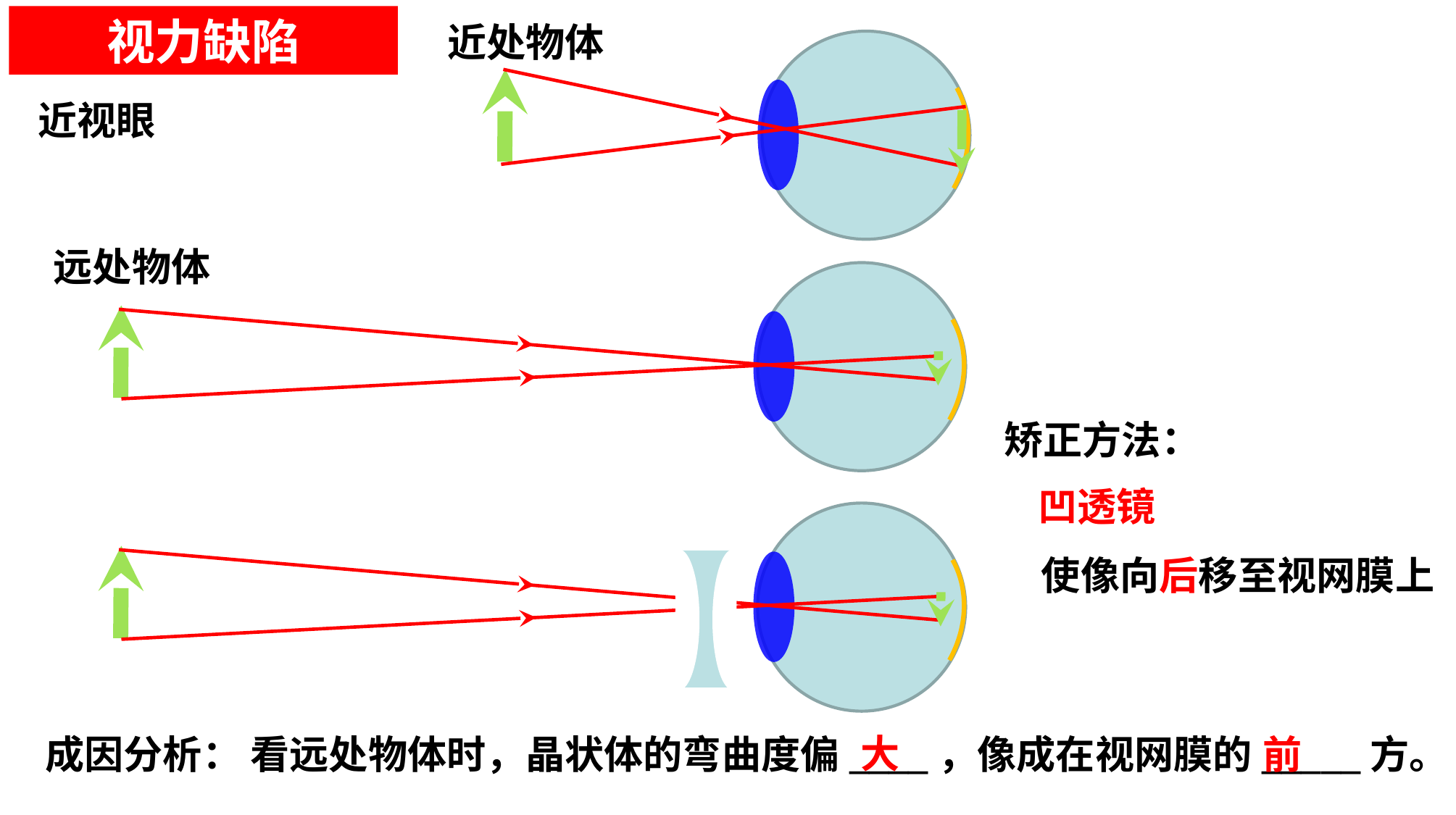

近处物体
视力缺陷

近视眼

远处物体

矫正方法：
凹透镜

使像向后移至视网膜上

成因分析：
看远处物体时，晶状体的弯曲度偏____，像成在视网膜的_____方。
大
前